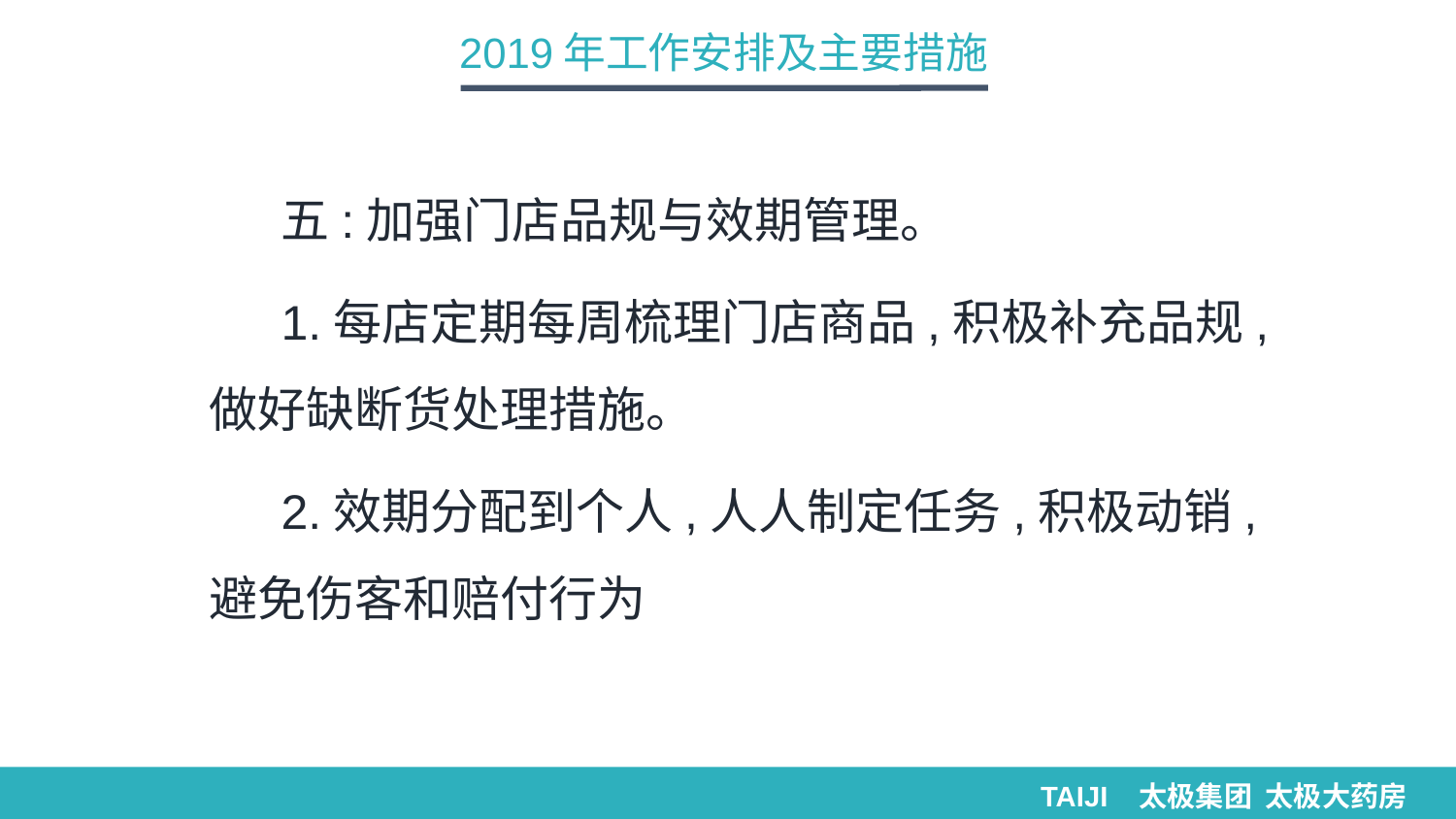

2019年工作安排及主要措施
五:加强门店品规与效期管理。
1.每店定期每周梳理门店商品,积极补充品规,做好缺断货处理措施。
2.效期分配到个人,人人制定任务,积极动销,避免伤客和赔付行为

TAIJI   太极集团  太极大药房